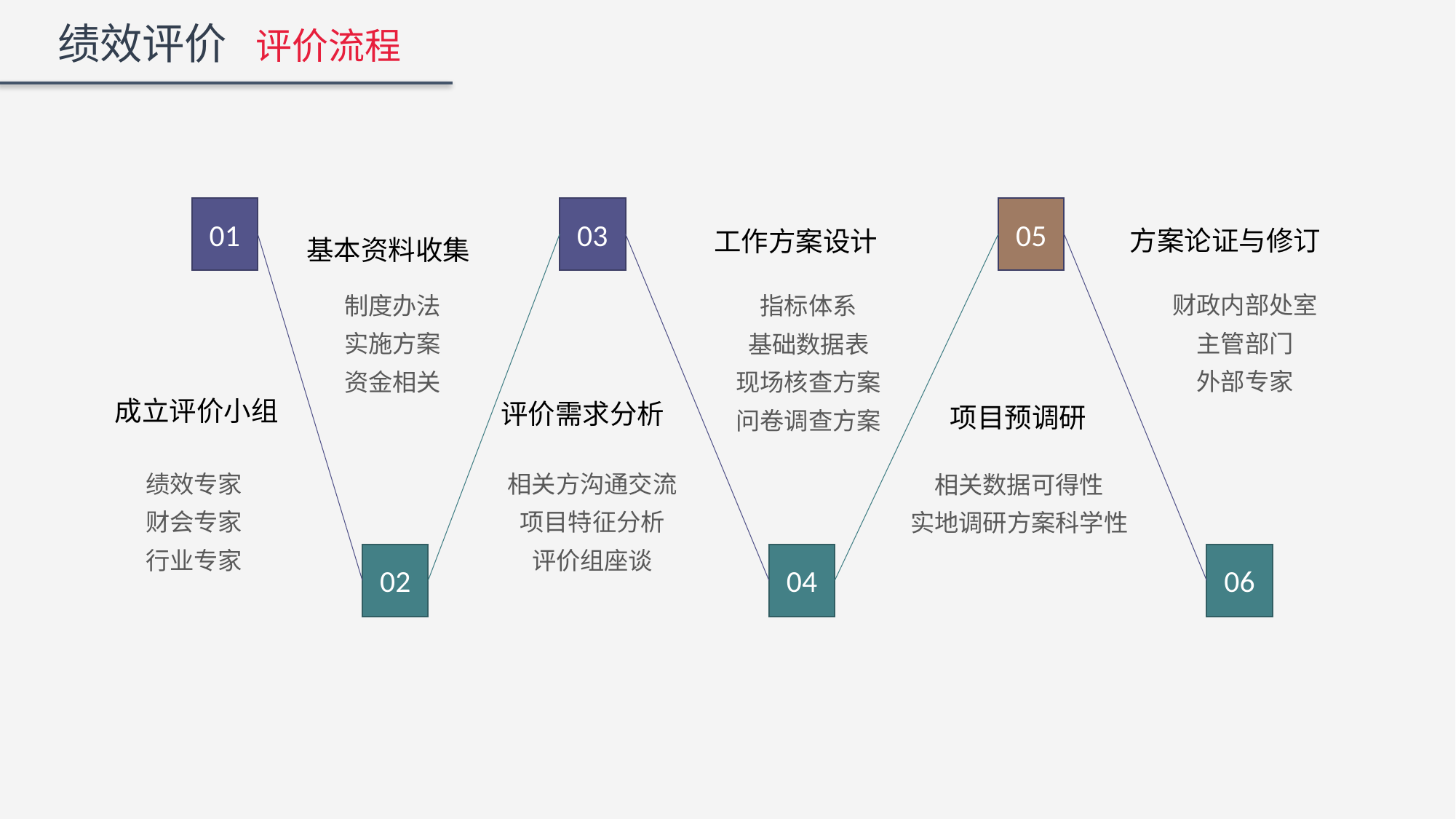

绩效评价   评价流程

01
03
05
方案论证与修订
工作方案设计
基本资料收集
财政内部处室
主管部门
外部专家
制度办法
实施方案
资金相关
指标体系
基础数据表
现场核查方案
问卷调查方案
成立评价小组
评价需求分析
项目预调研
绩效专家
财会专家
行业专家
相关方沟通交流
项目特征分析
评价组座谈

相关数据可得性
实地调研方案科学性
04
06
02